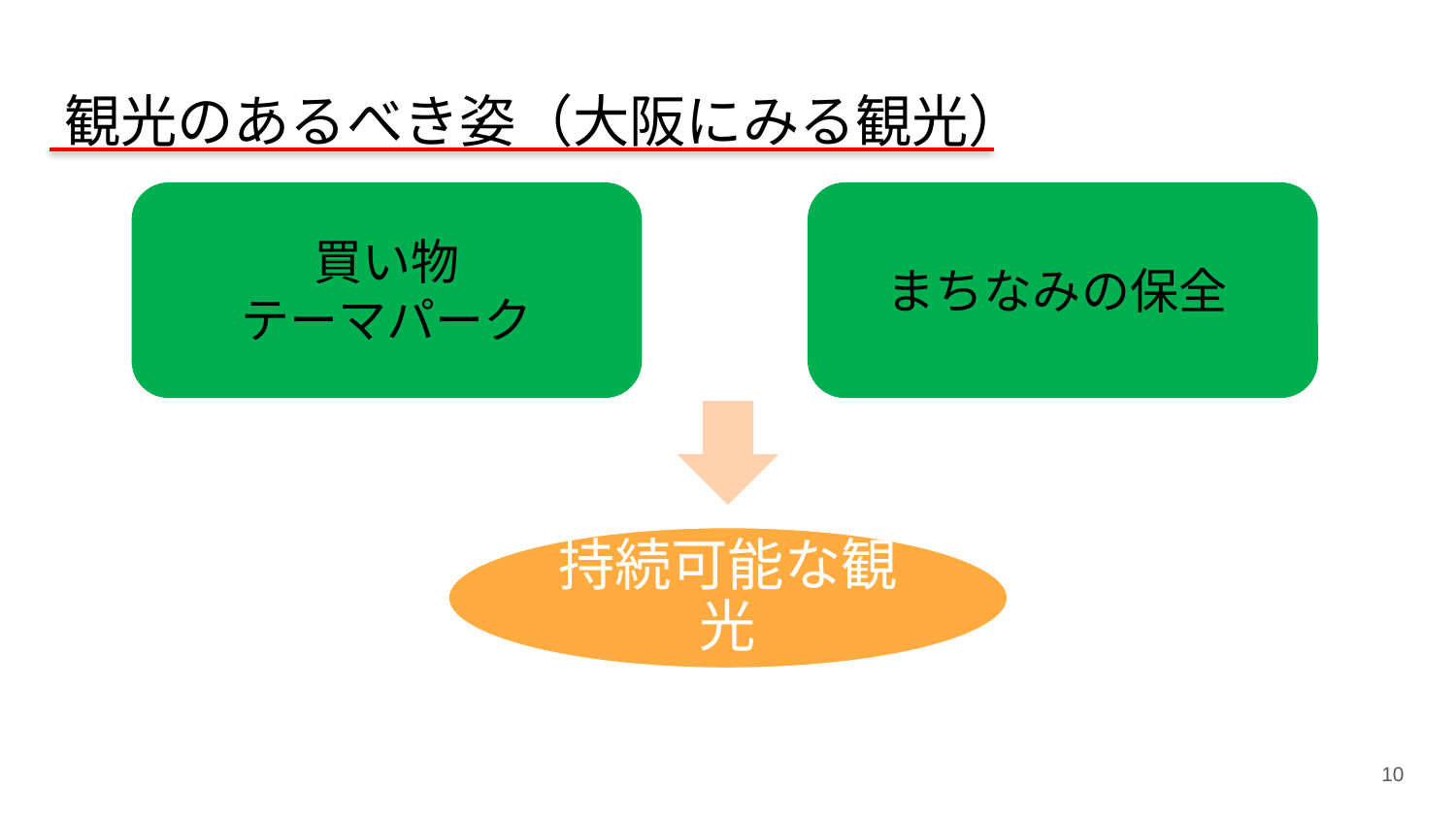

# 観光のあるべき姿（大阪にみる観光）
持続可能な観光
地域の人々の意思
観光客のニーズ

買い物
テーマパーク

　　　　　　を満たしつつ　　　　　　　　　　　　　　　　　を大切に
まちなみの保全
10